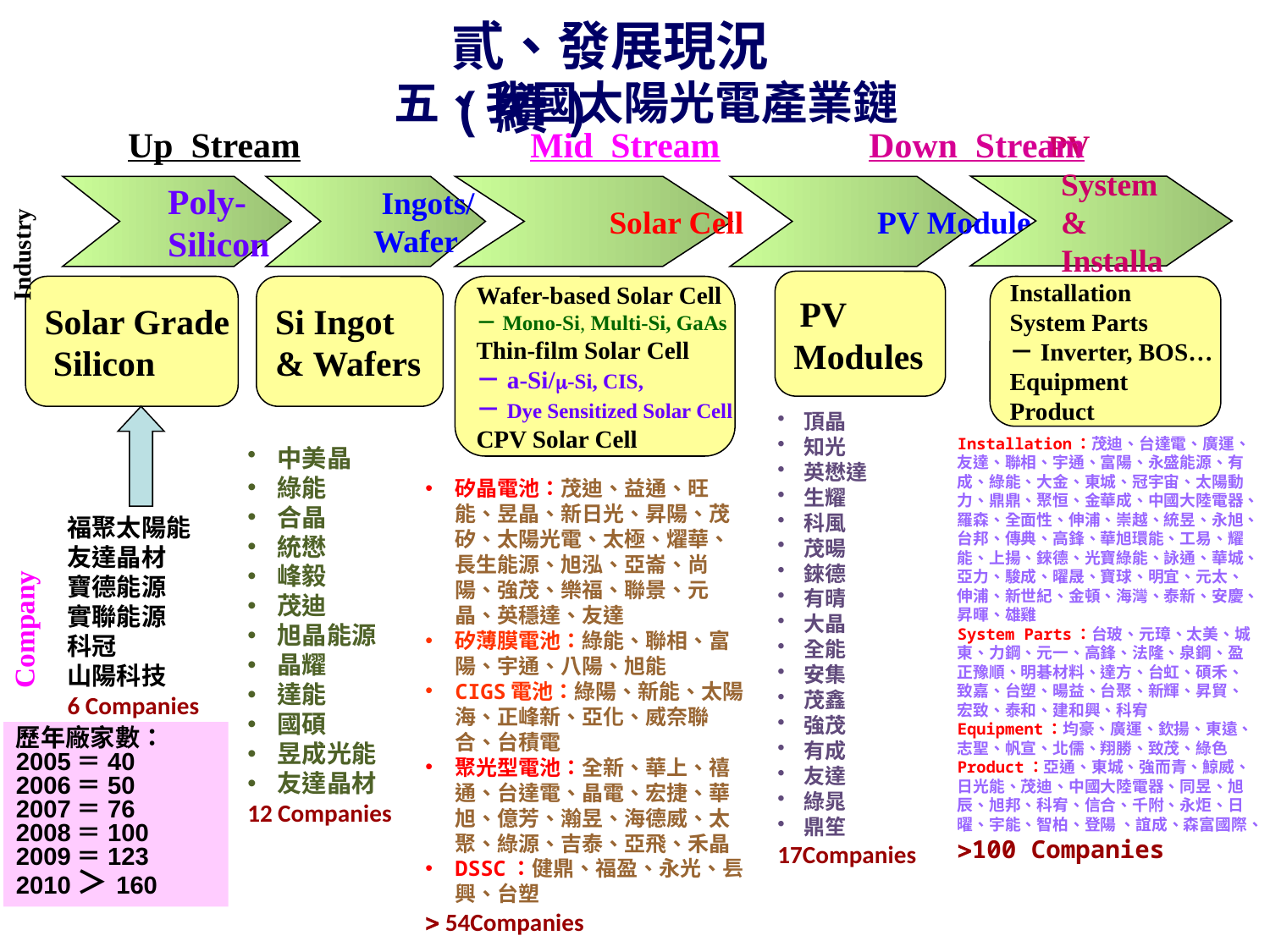

貳、發展現況(續)
#
五、我國太陽光電產業鏈

Up  Stream
Mid  Stream
Down  Stream
Industry
PV System & Installation
    Poly-
    Silicon

      Ingots/
     Wafer

         Solar Cell

         PV Module

 PV
Modules
Solar Grade
 Silicon
Si Ingot
& Wafers
Wafer-based Solar Cell
－Mono-Si, Multi-Si, GaAs
Thin-film Solar Cell
－a-Si/μ-Si, CIS,
－Dye Sensitized Solar Cell
CPV Solar Cell
Installation
System Parts
－Inverter, BOS…
Equipment
Product
頂晶
知光
英懋達
生耀
科風
茂暘
錸德
有晴
大晶
全能
安集
茂鑫
強茂
有成
友達
綠晁
鼎笙
17Companies

Installation：茂迪、台達電、廣運、友達、聯相、宇通、富陽、永盛能源、有成、綠能、大金、東城、冠宇宙、太陽動力、鼎鼎、聚恒、金華成、中國大陸電器、羅森、全面性、伸浦、崇越、統昱、永旭、台邦、傳典、高鋒、華旭環能、工易、耀能、上揚、錸德、光寶綠能、詠通、華城、亞力、駿成、曜晟、寶球、明宜、元太、伸浦、新世紀、金頓、海灣、泰新、安慶、昇暉、雄雞
System Parts：台玻、元璋、太美、城東、力鋼、元一、高鋒、法隆、泉鋼、盈正豫順、明碁材料、達方、台虹、碩禾、致嘉、台塑、暘益、台聚、新輝、昇貿、宏致、泰和、建和興、科宥
Equipment：均豪、廣運、欽揚、東遠、志聖、帆宣、北儒、翔勝、致茂、綠色
Product：亞通、東城、強而青、鯨威、日光能、茂迪、中國大陸電器、同昱、旭辰、旭邦、科宥、信合、千附、永炬、日曜、宇能、智柏、登陽 、誼成、森富國際、
>100 Companies
中美晶
綠能
合晶
統懋
峰毅
茂迪
旭晶能源
晶耀
達能
國碩
昱成光能
友達晶材
12 Companies
矽晶電池：茂迪、益通、旺能、昱晶、新日光、昇陽、茂矽、太陽光電、太極、燿華、長生能源、旭泓、亞崙、尚陽、強茂、樂福、聯景、元晶、英穩達、友達
矽薄膜電池：綠能、聯相、富陽、宇通、八陽、旭能
CIGS電池：綠陽、新能、太陽海、正峰新、亞化、威奈聯合、台積電
聚光型電池：全新、華上、禧通、台達電、晶電、宏捷、華旭、億芳、瀚昱、海德威、太聚、綠源、吉泰、亞飛、禾晶
DSSC：健鼎、福盈、永光、镸興、台塑
> 54Companies
福聚太陽能
友達晶材
寶德能源
實聯能源
科冠
山陽科技
6 Companies
Company
歷年廠家數：
2005＝40
2006＝50
2007＝76
2008＝100
2009＝123
2010＞160